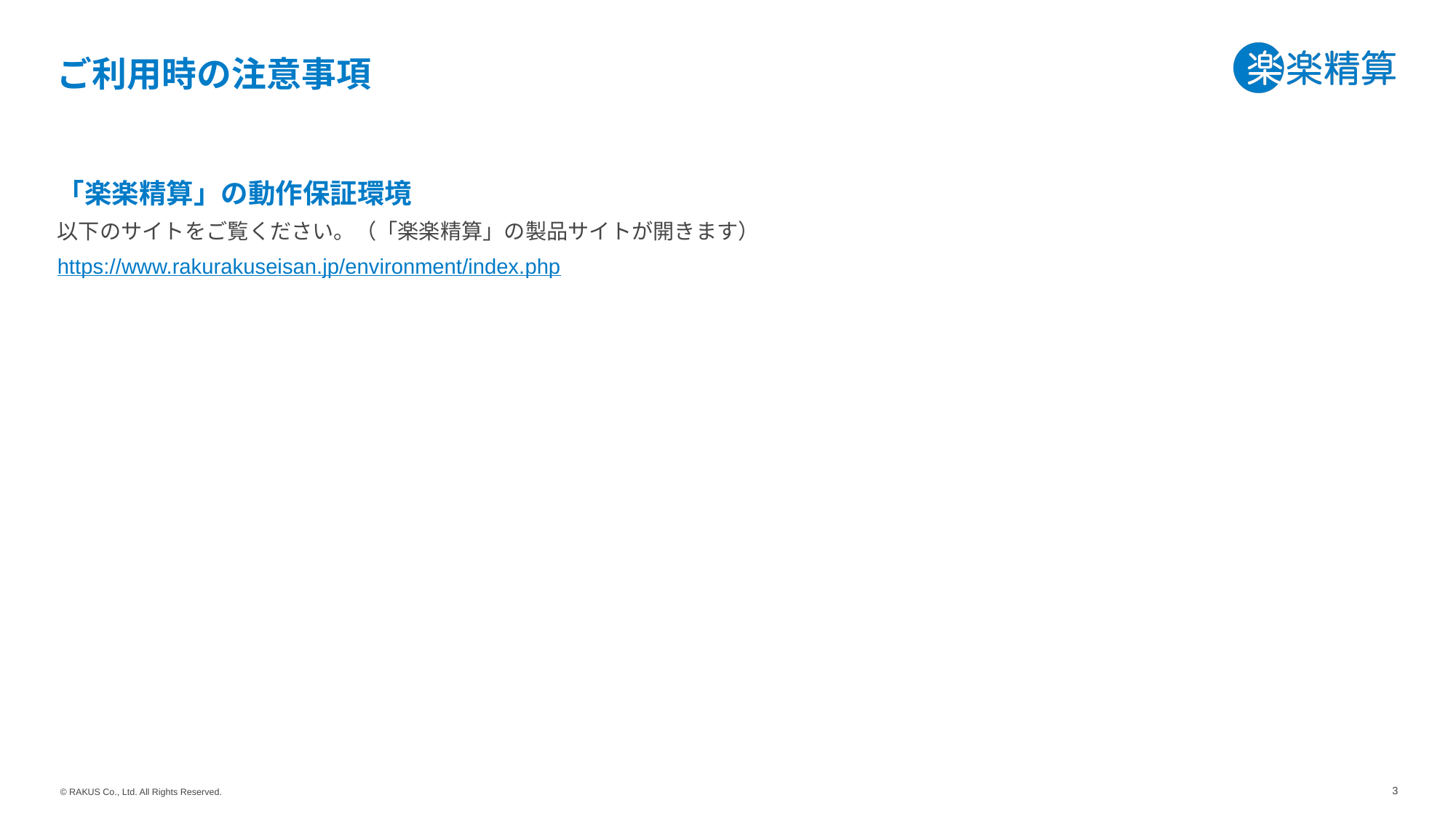

# ご利用時の注意事項
「楽楽精算」の動作保証環境
以下のサイトをご覧ください。（「楽楽精算」の製品サイトが開きます）
https://www.rakurakuseisan.jp/environment/index.php

3